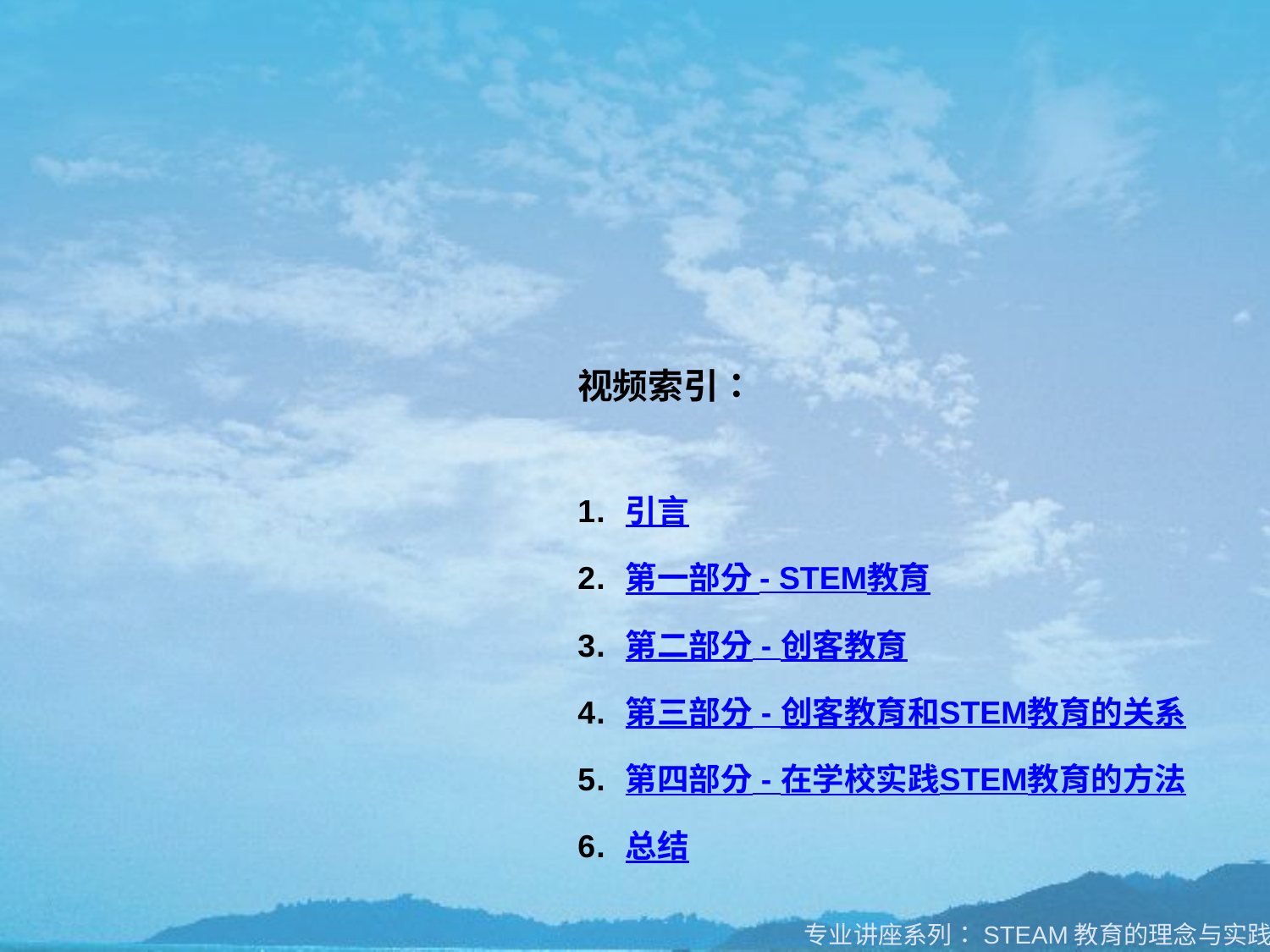

视频索引：

引言
第一部分 - STEM教育
第二部分 - 创客教育
第三部分 - 创客教育和STEM教育的关系
第四部分 - 在学校实践STEM教育的方法
总结